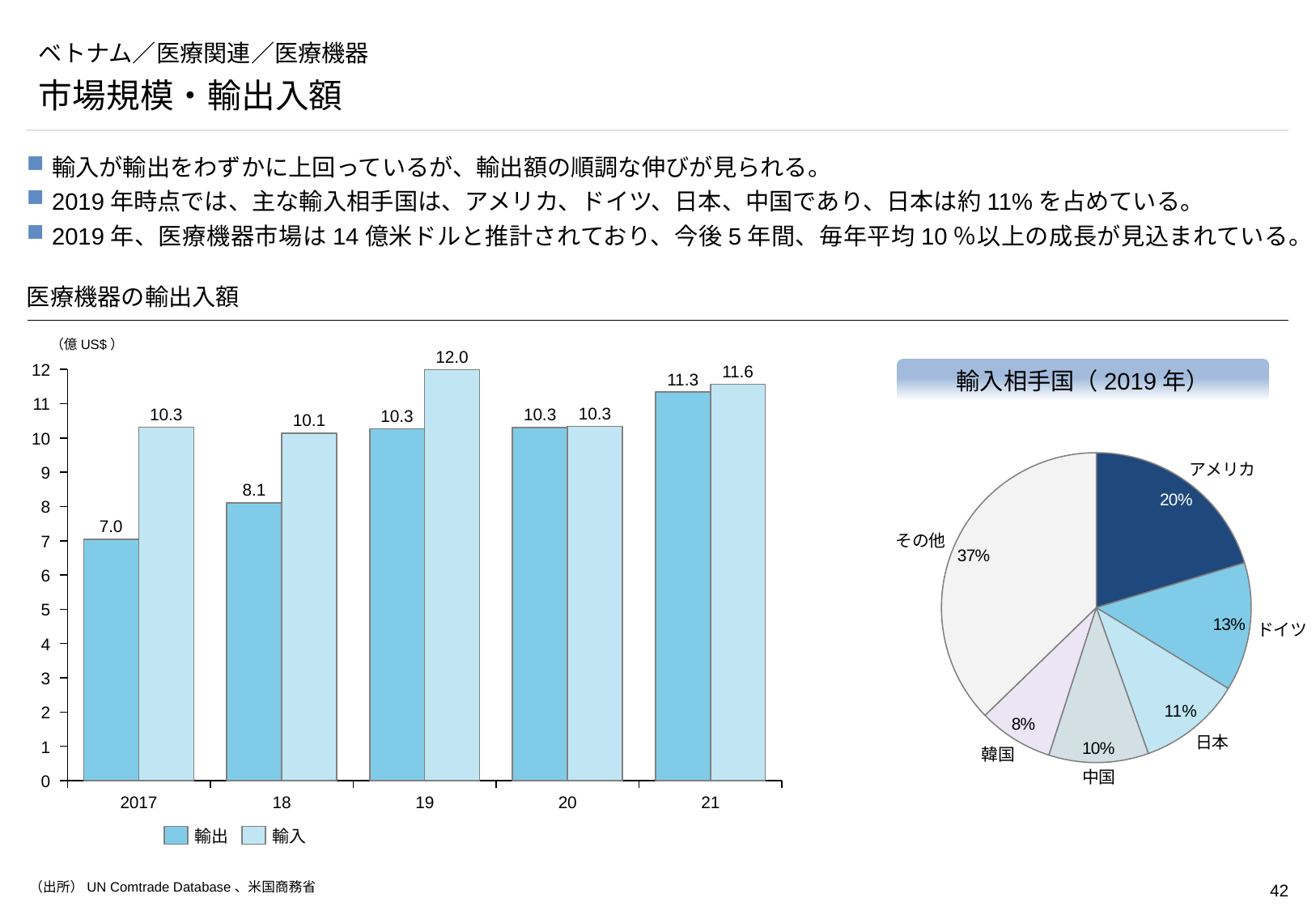

# ベトナム／医療関連／医療機器
市場規模・輸出入額
輸入が輸出をわずかに上回っているが、輸出額の順調な伸びが見られる。
2019年時点では、主な輸入相手国は、アメリカ、ドイツ、日本、中国であり、日本は約11%を占めている。
2019年、医療機器市場は14億米ドルと推計されており、今後5年間、毎年平均10％以上の成長が見込まれている。
医療機器の輸出入額
（億US$）
12.0

### Chart

| Category |  |  |
|---|---|---|
輸入相手国（2019年）
12
11.6
11.3
11
10.3
10.3
10.3
10.3
10.1
10

### Chart

| Category |  |
|---|---|
アメリカ
9
8.1
8
7.0
その他
7
6
5
ドイツ
4
3
2
日本
1
韓国
中国
0
2017
18
19
20
21
輸出
輸入

（出所）UN Comtrade Database、米国商務省